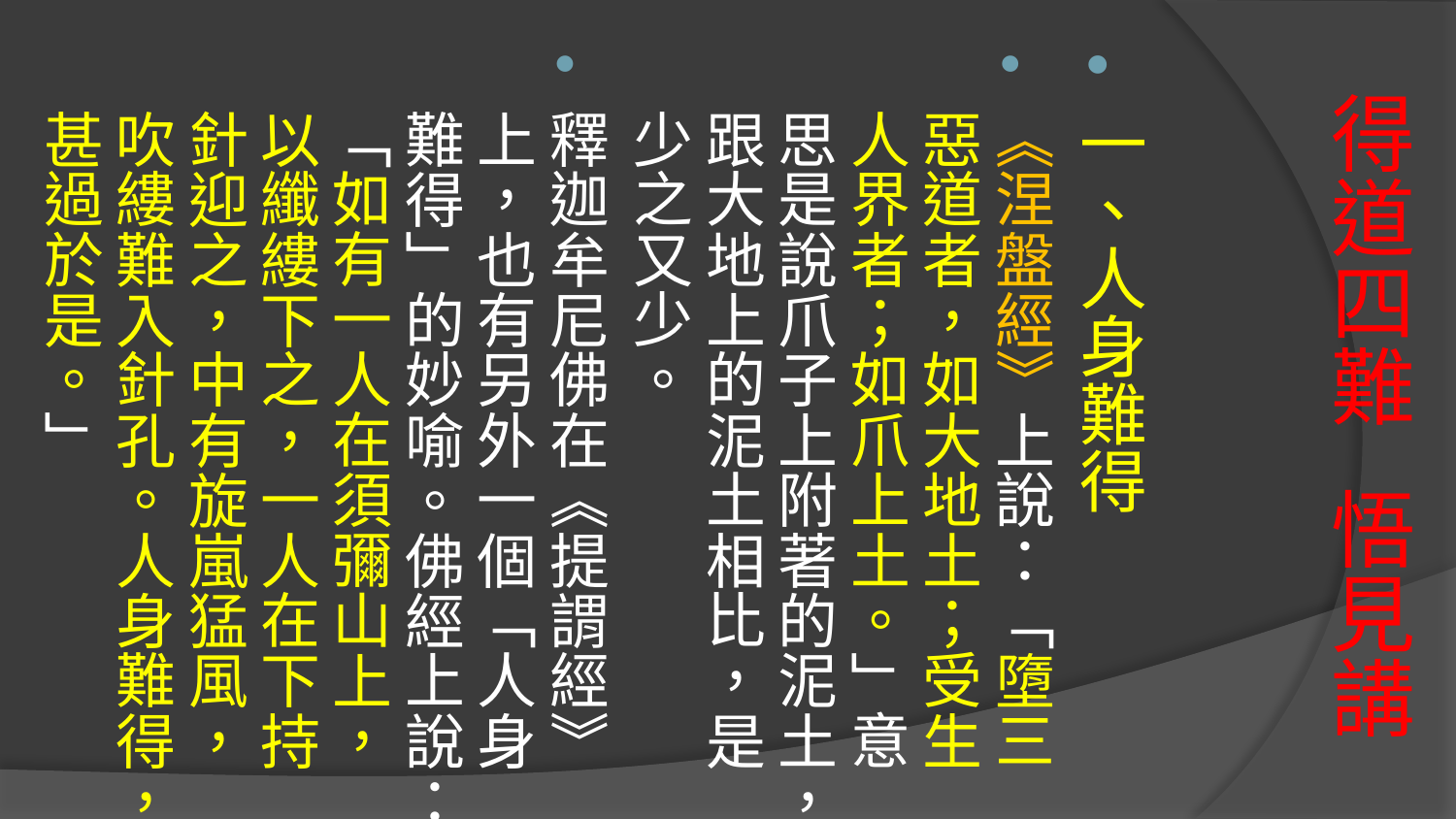

一、人身難得
《涅盤經》上說：「墮三惡道者，如大地土；受生人界者；如爪上土。」意思是說爪子上附著的泥土，跟大地上的泥土相比，是少之又少。
釋迦牟尼佛在《提謂經》上，也有另外一個「人身難得」的妙喻。佛經上說：「如有一人在須彌山上，以纖縷下之，一人在下持針迎之，中有旋嵐猛風，吹縷難入針孔。人身難得，甚過於是。」
# 得道四難   悟見講